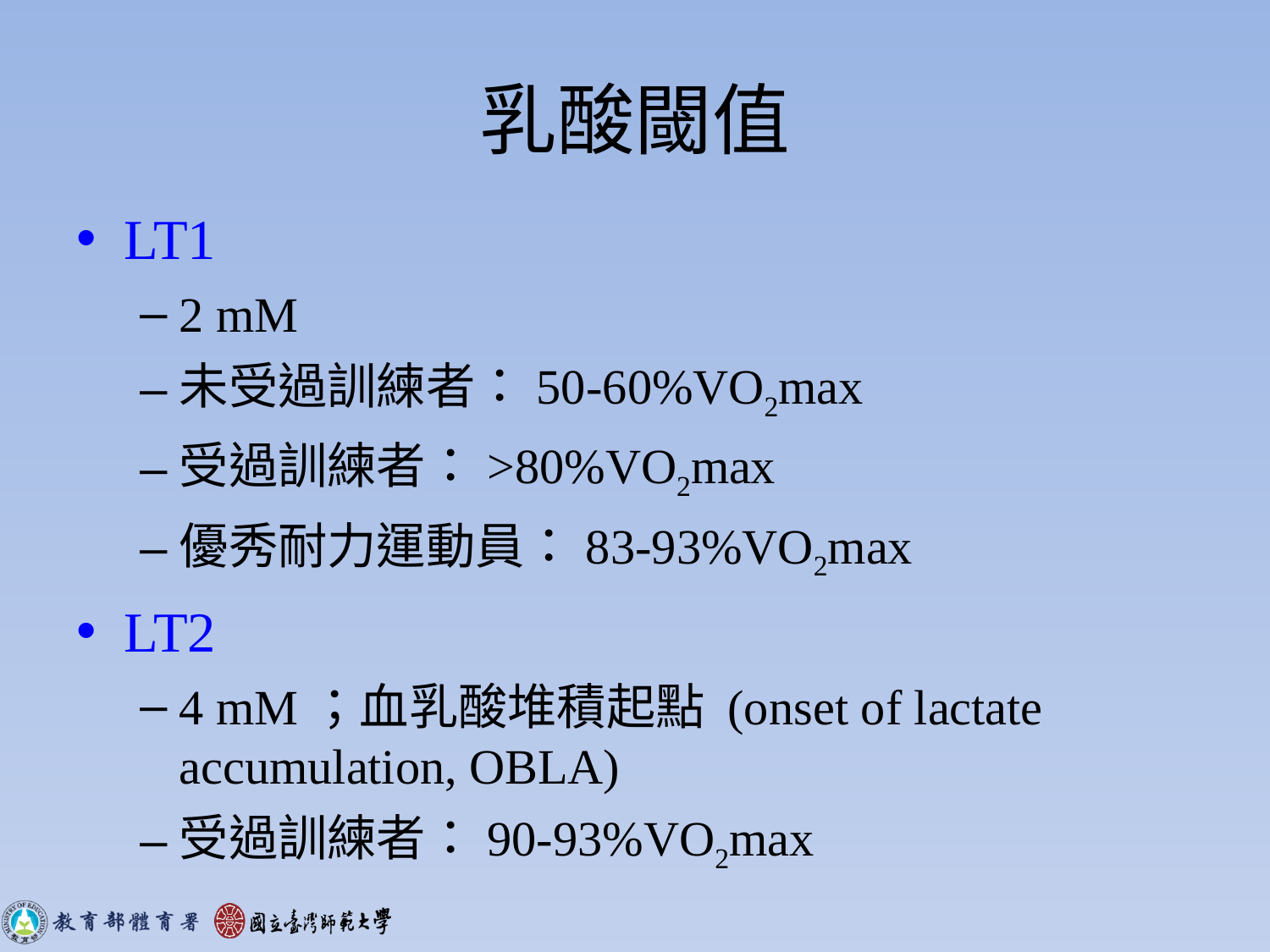

# 乳酸閾值
LT1
2 mM
未受過訓練者：50-60%VO2max
受過訓練者：>80%VO2max
優秀耐力運動員：83-93%VO2max
LT2
4 mM；血乳酸堆積起點 (onset of lactate accumulation, OBLA)
受過訓練者：90-93%VO2max